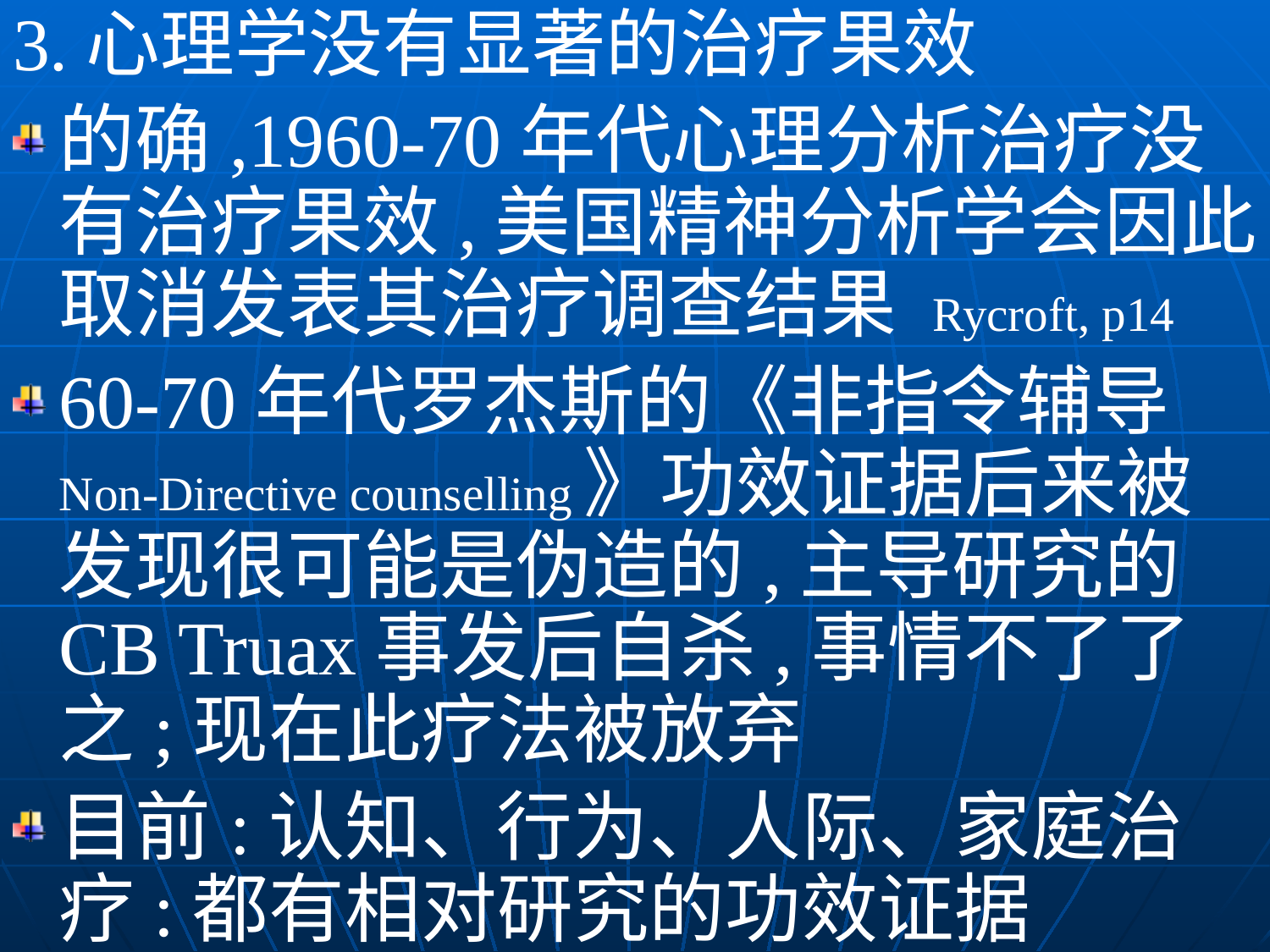

3.心理学没有显著的治疗果效
的确,1960-70年代心理分析治疗没有治疗果效,美国精神分析学会因此取消发表其治疗调查结果 Rycroft, p14
60-70年代罗杰斯的《非指令辅导Non-Directive counselling》功效证据后来被发现很可能是伪造的,主导研究的CB Truax事发后自杀,事情不了了之;现在此疗法被放弃
目前:认知、行为、人际、家庭治疗:都有相对研究的功效证据